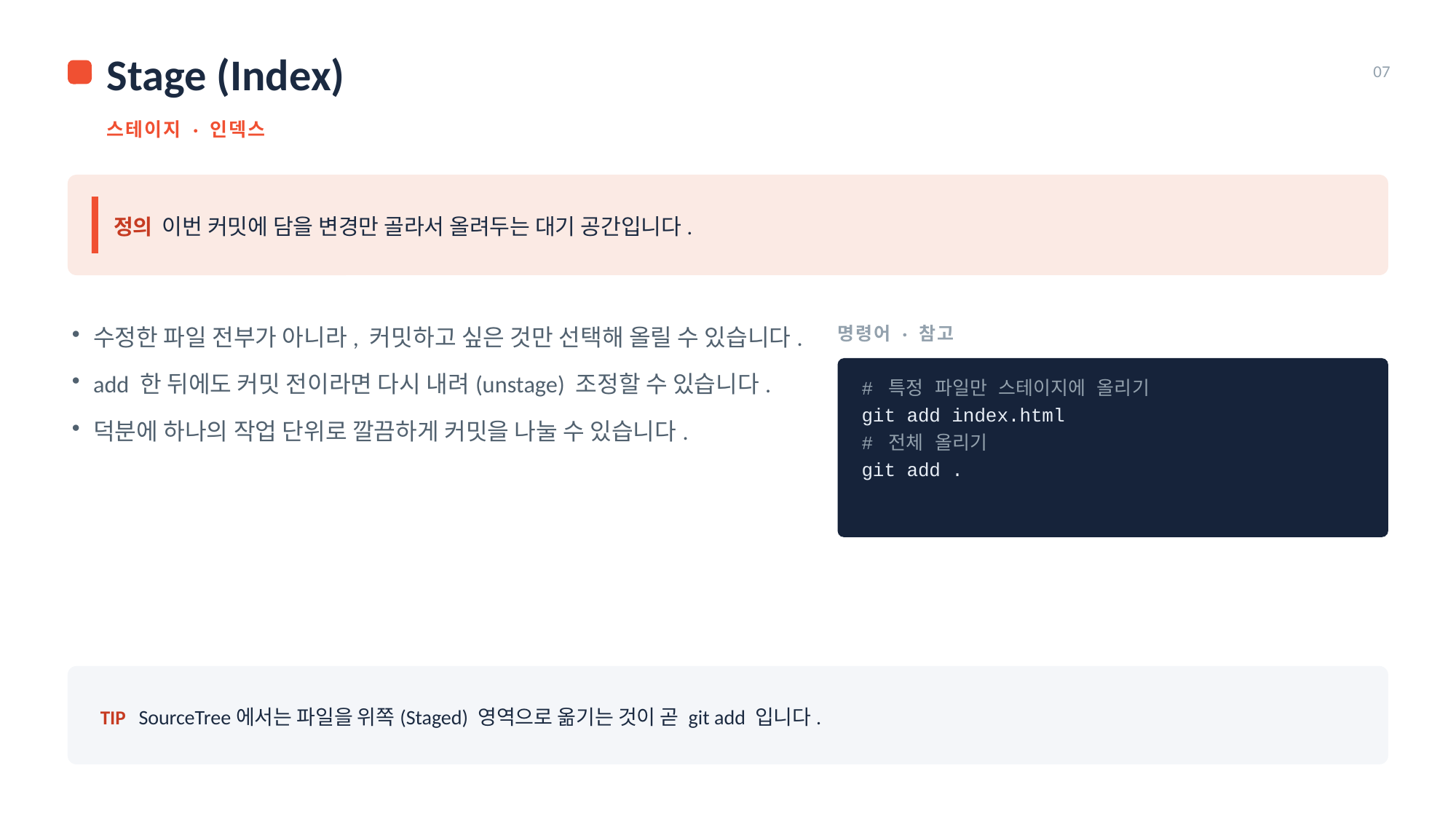

Stage (Index)
07

스테이지 · 인덱스

정의  이번 커밋에 담을 변경만 골라서 올려두는 대기 공간입니다.

명령어 · 참고
수정한 파일 전부가 아니라, 커밋하고 싶은 것만 선택해 올릴 수 있습니다.
add 한 뒤에도 커밋 전이라면 다시 내려(unstage) 조정할 수 있습니다.
덕분에 하나의 작업 단위로 깔끔하게 커밋을 나눌 수 있습니다.

# 특정 파일만 스테이지에 올리기
git add index.html
# 전체 올리기
git add .

TIP   SourceTree에서는 파일을 위쪽(Staged) 영역으로 옮기는 것이 곧 git add 입니다.